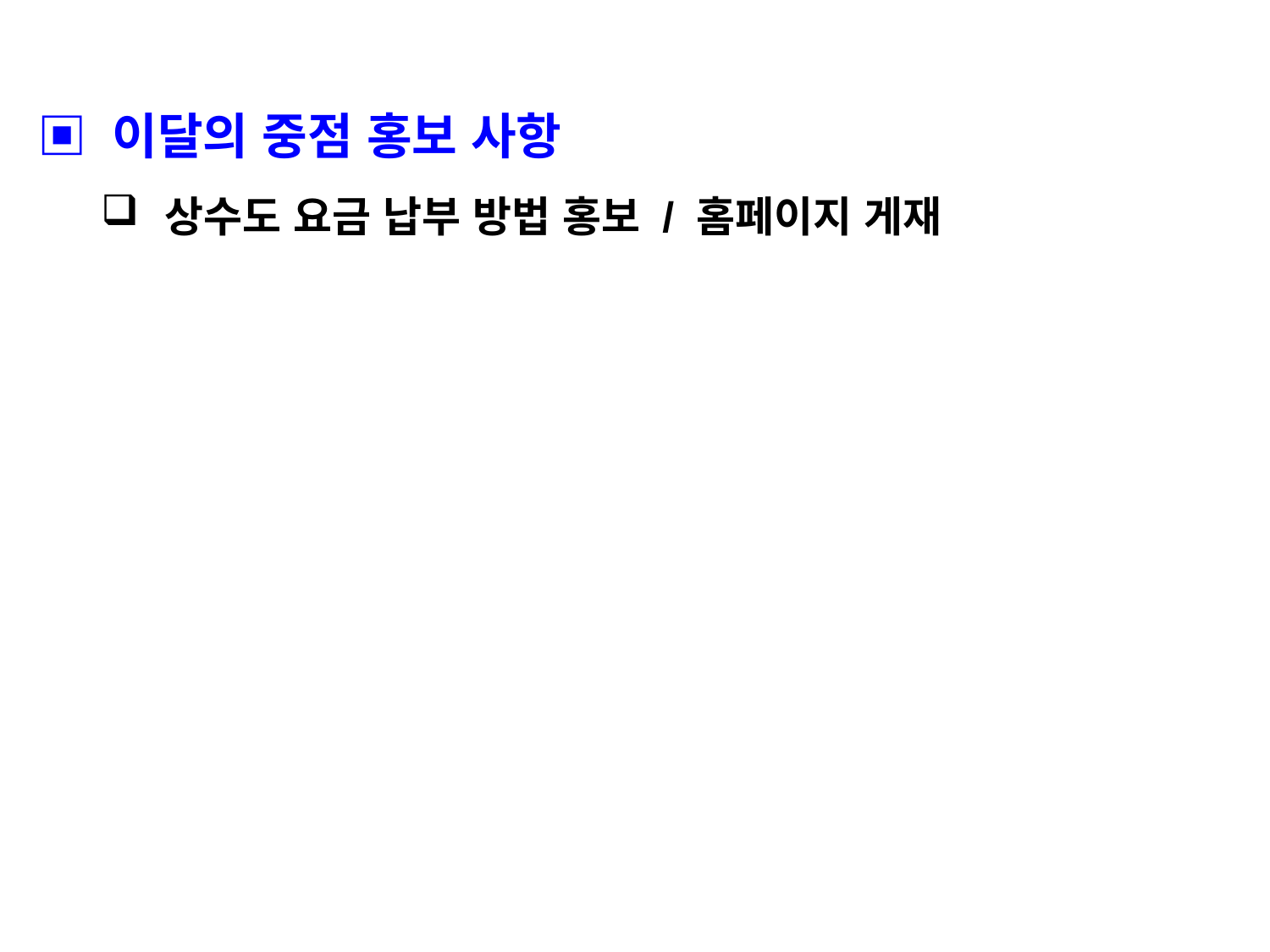

▣ 이달의 중점 홍보 사항
상수도 요금 납부 방법 홍보 / 홈페이지 게재